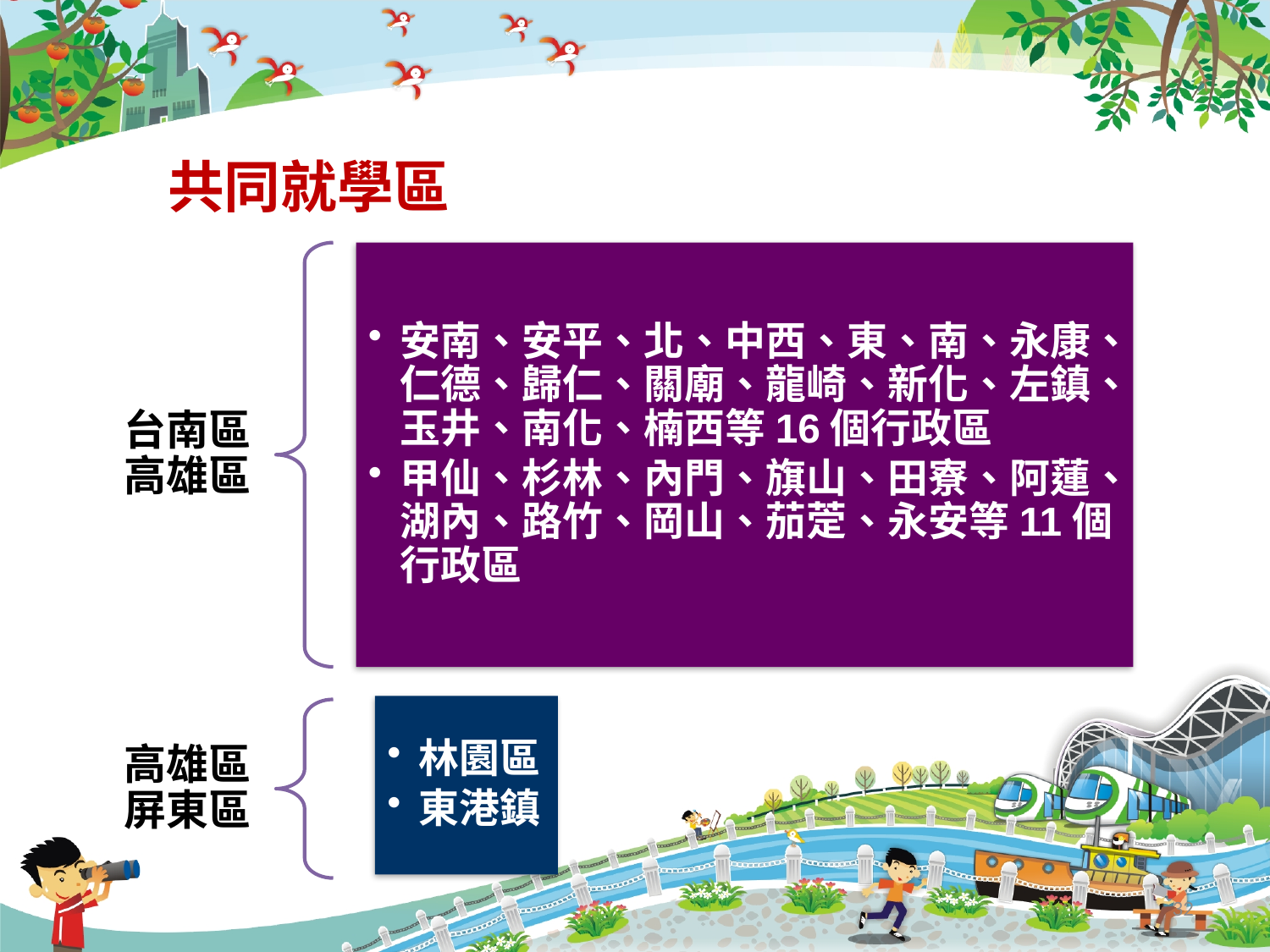

# 共同就學區
台南區高雄區
安南、安平、北、中西、東、南、永康、仁德、歸仁、關廟、龍崎、新化、左鎮、玉井、南化、楠西等16個行政區
甲仙、杉林、內門、旗山、田寮、阿蓮、湖內、路竹、岡山、茄萣、永安等11個行政區
高雄區屏東區
林園區
東港鎮
32